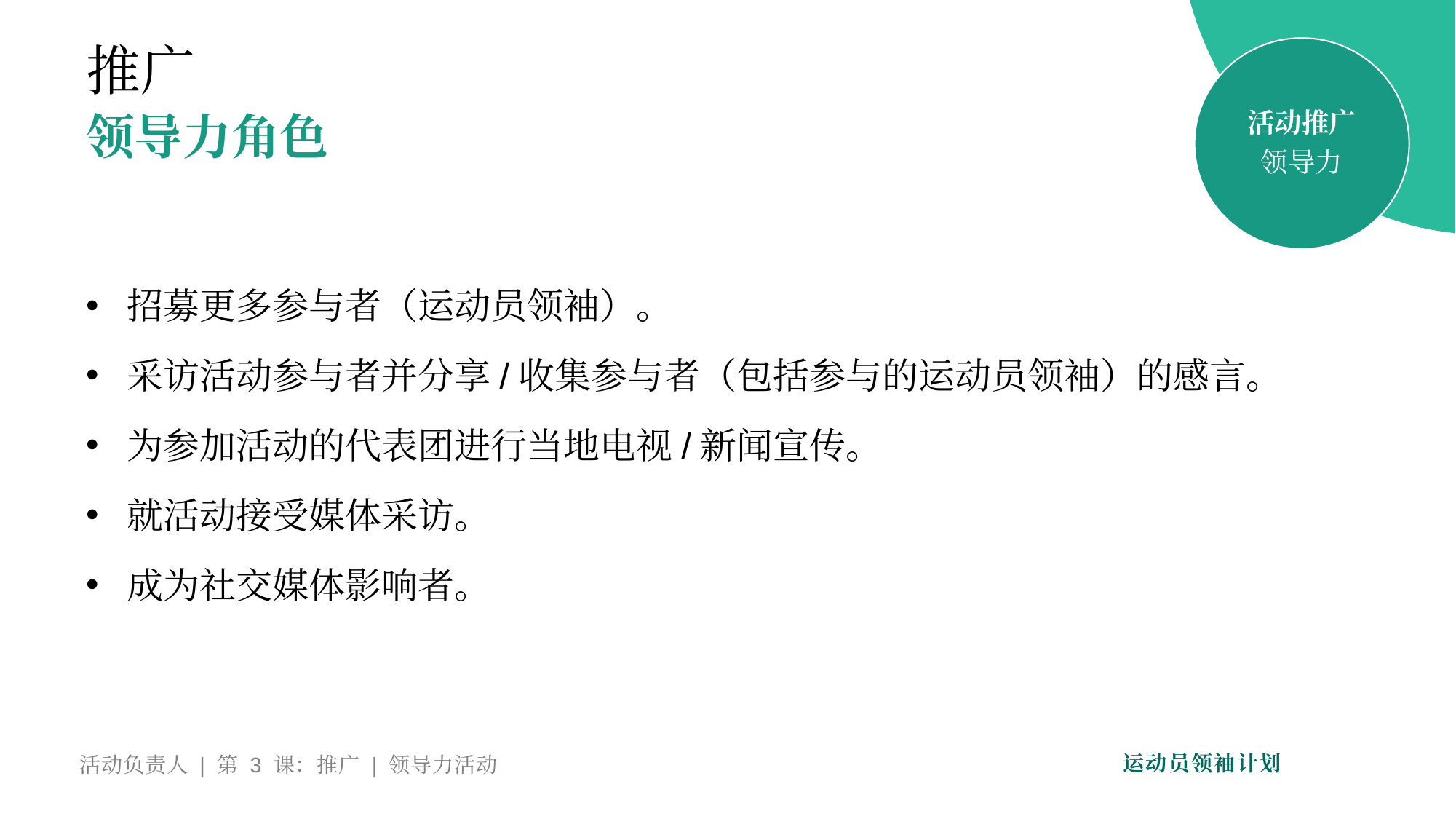

推广

活动推广
领导力
领导力角色
招募更多参与者（运动员领袖）。
采访活动参与者并分享/收集参与者（包括参与的运动员领袖）的感言。
为参加活动的代表团进行当地电视/新闻宣传。
就活动接受媒体采访。
成为社交媒体影响者。

活动负责人 | 第 3 课：推广 | 领导力活动